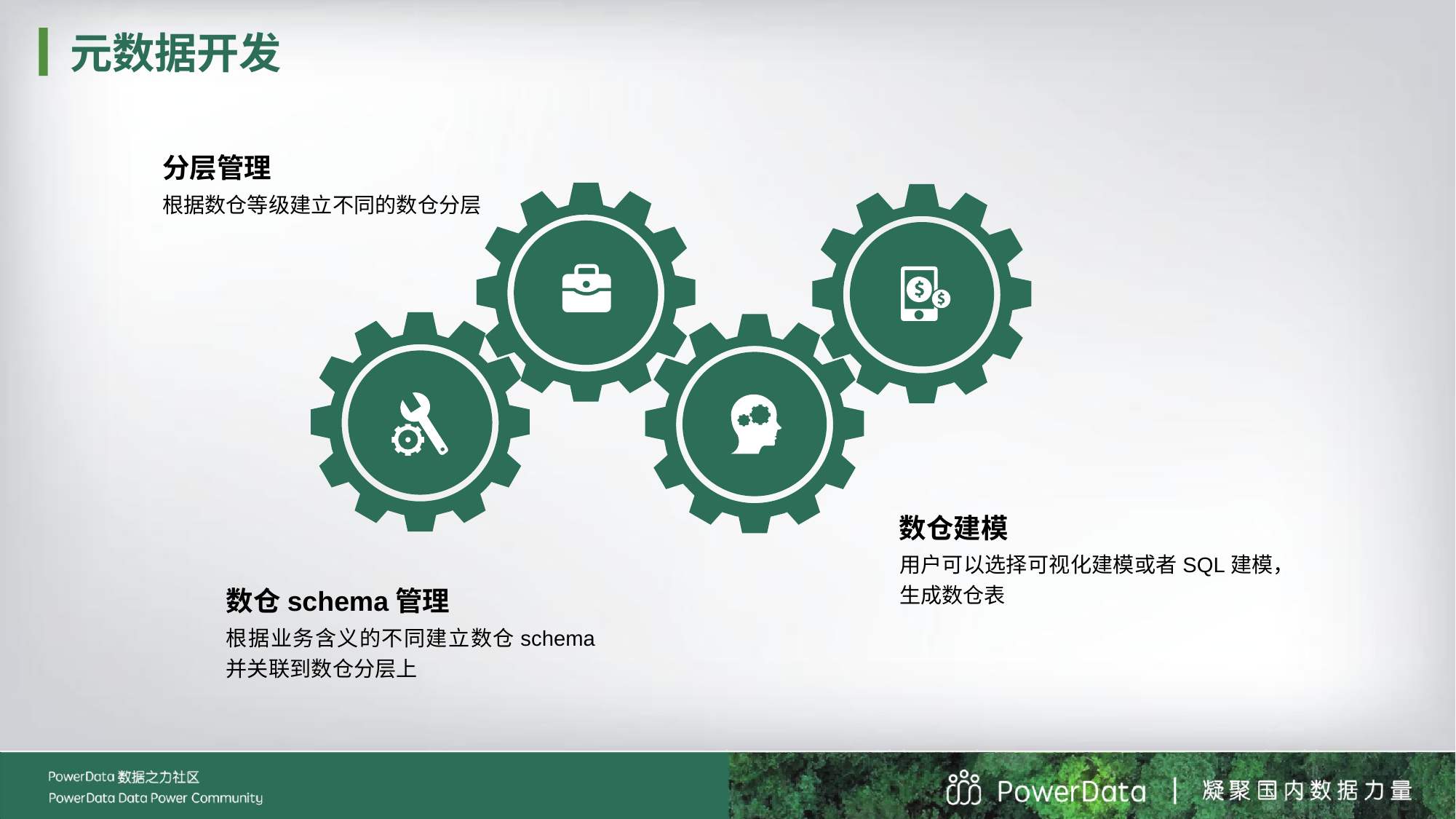

元数据开发

分层管理
根据数仓等级建立不同的数仓分层

数仓建模
用户可以选择可视化建模或者SQL建模，生成数仓表
数仓schema管理
根据业务含义的不同建立数仓schema并关联到数仓分层上